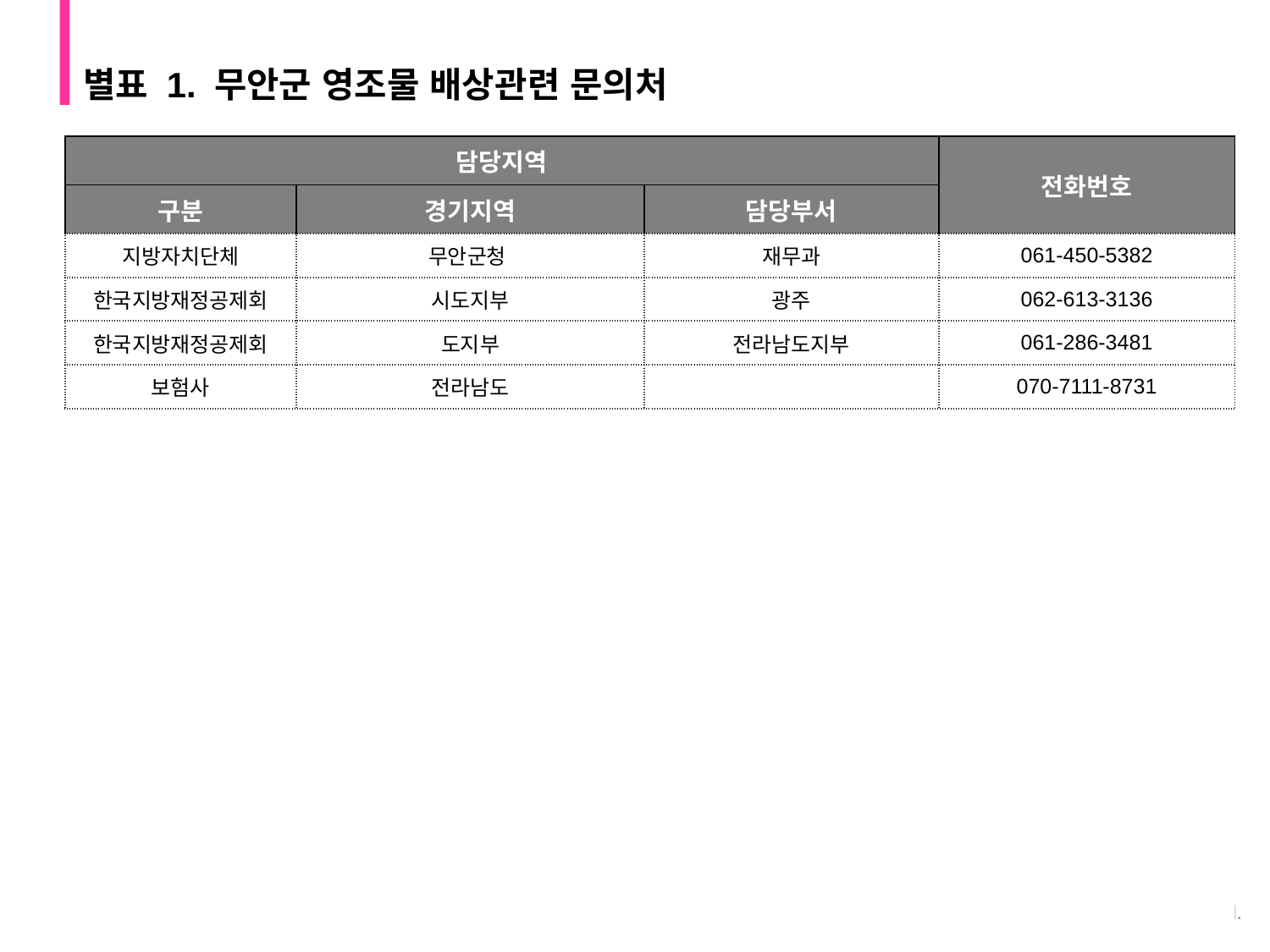

별표 1. 무안군 영조물 배상관련 문의처
| 담당지역 |  |  | 전화번호 |
| --- | --- | --- | --- |
| 구분 | 경기지역 | 담당부서 |  |
| 지방자치단체 | 무안군청 | 재무과 | 061-450-5382 |
| 한국지방재정공제회 | 시도지부 | 광주 | 062-613-3136 |
| 한국지방재정공제회 | 도지부 | 전라남도지부 | 061-286-3481 |
| 보험사 | 전라남도 |  | 070-7111-8731 |